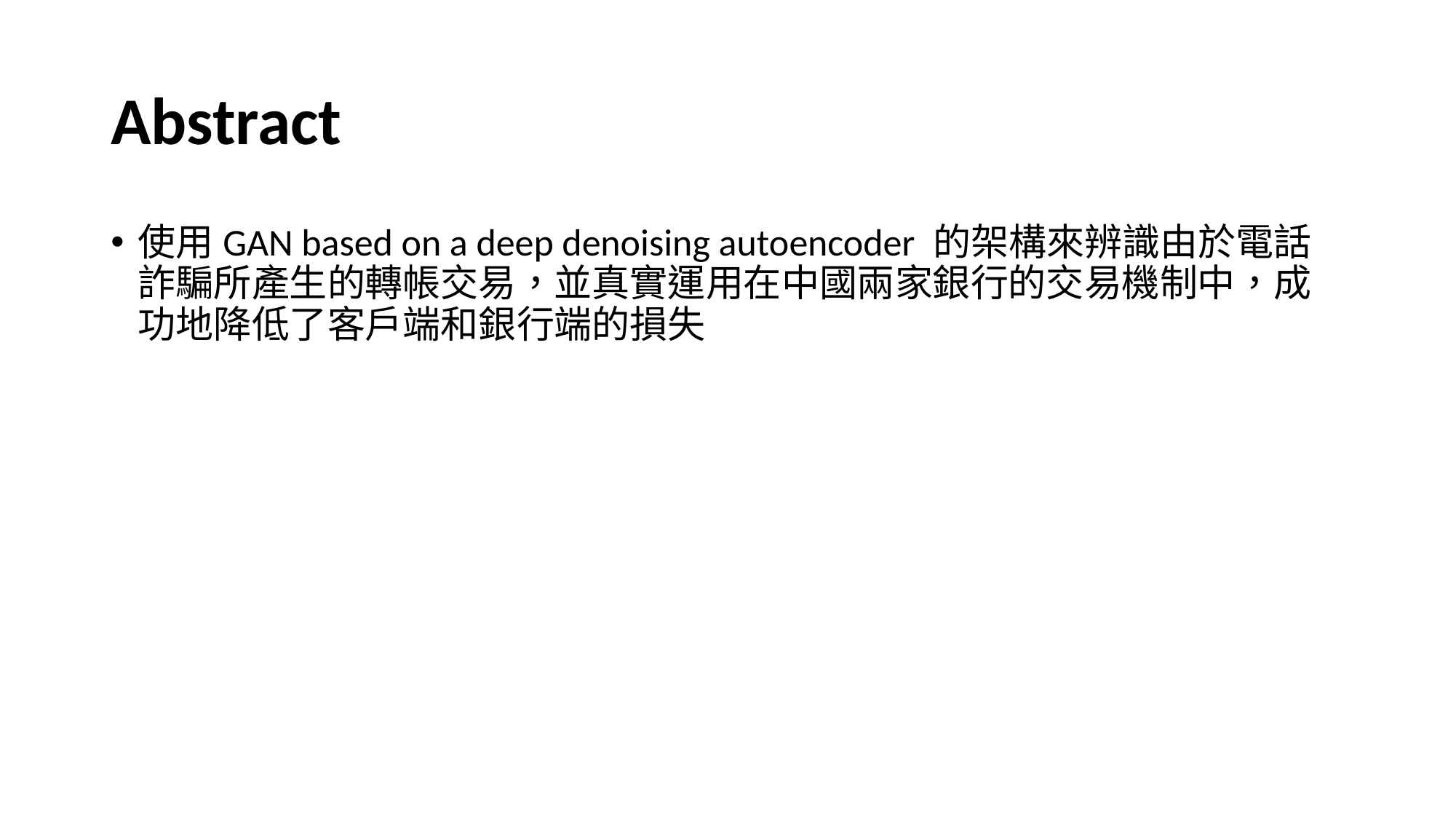

# Abstract
使用GAN based on a deep denoising autoencoder 的架構來辨識由於電話詐騙所產生的轉帳交易，並真實運用在中國兩家銀行的交易機制中，成功地降低了客戶端和銀行端的損失